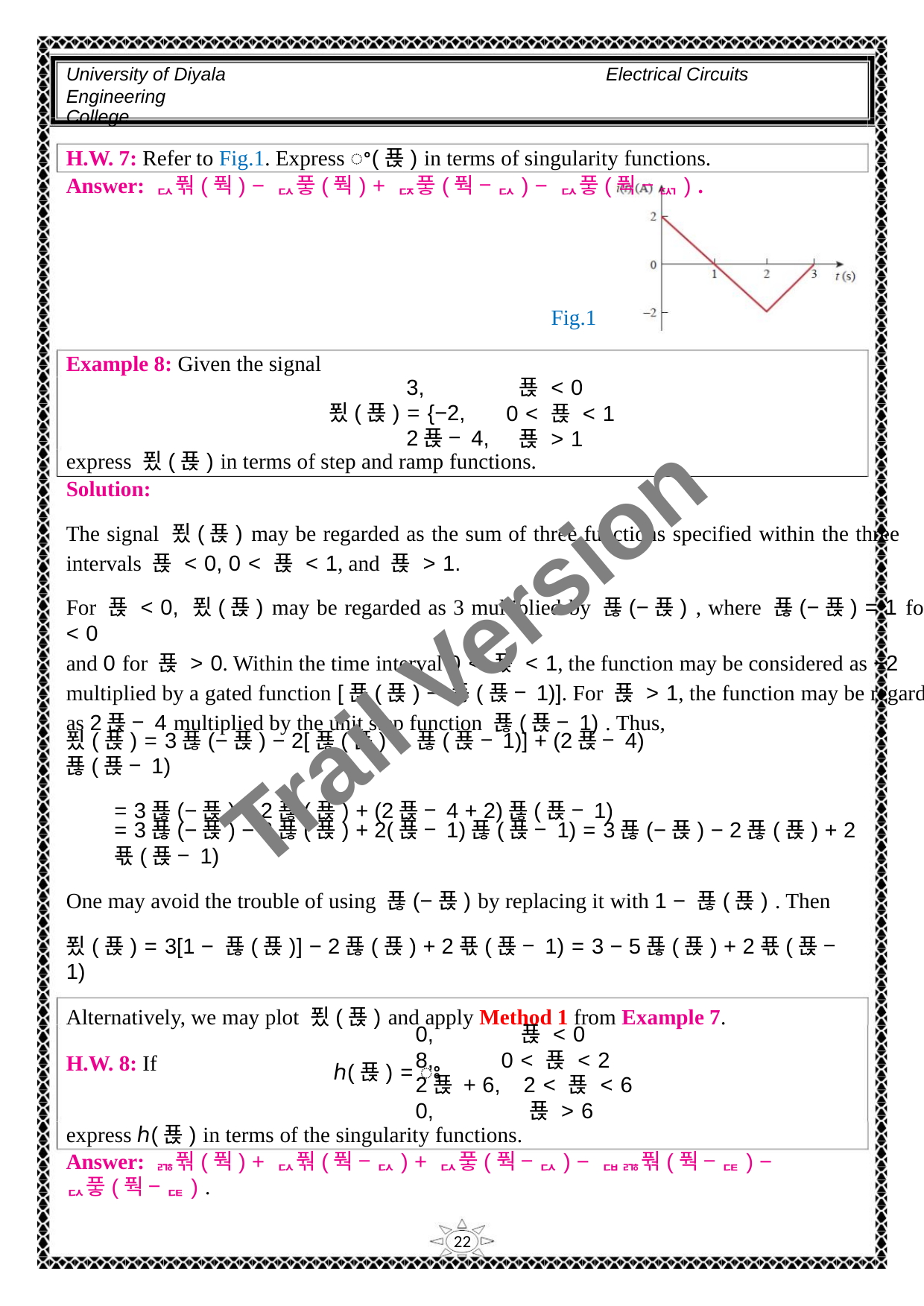

University of Diyala
Engineering College
Electrical Circuits
H.W. 7: Refer to Fig.1. Express ꢀ(푡) in terms of singularity functions.
Answer: ퟐ풖(풕) − ퟐ풓(풕) + ퟒ풓(풕 − ퟐ) − ퟐ풓(풕 − ퟑ) .
Fig.1
Example 8: Given the signal
3,
푡 < 0
0 < 푡 < 1
푡 > 1
푔(푡) = {−2,
2푡 − 4,
express 푔(푡) in terms of step and ramp functions.
Solution:
The signal 푔(푡) may be regarded as the sum of three functions specified within the three
intervals 푡 < 0, 0 < 푡 < 1, and 푡 > 1.
Trail Version
Trail Version
Trail Version
Trail Version
Trail Version
Trail Version
Trail Version
Trail Version
Trail Version
Trail Version
Trail Version
Trail Version
Trail Version
For 푡 < 0, 푔(푡) may be regarded as 3 multiplied by 푢(−푡) , where 푢(−푡) = 1 for 푡 < 0
and 0 for 푡 > 0. Within the time interval 0 < 푡 < 1, the function may be considered as −2
multiplied by a gated function [푢(푡) − 푢(푡 − 1)]. For 푡 > 1, the function may be regarded
as 2푡 − 4 multiplied by the unit step function 푢(푡 − 1) . Thus,
푔(푡) = 3푢(−푡) − 2[푢(푡) − 푢(푡 − 1)] + (2푡 − 4)푢(푡 − 1)
= 3푢(−푡) − 2푢(푡) + (2푡 − 4 + 2)푢(푡 − 1)
= 3푢(−푡) − 2푢(푡) + 2(푡 − 1)푢(푡 − 1) = 3푢(−푡) − 2푢(푡) + 2푟(푡 − 1)
One may avoid the trouble of using 푢(−푡) by replacing it with 1 − 푢(푡) . Then
푔(푡) = 3[1 − 푢(푡)] − 2푢(푡) + 2푟(푡 − 1) = 3 − 5푢(푡) + 2푟(푡 − 1)
Alternatively, we may plot 푔(푡) and apply Method 1 from Example 7.
H.W. 8: If
0,
8,
푡 < 0
0 < 푡 < 2
ℎ(푡) = ꢁ
2푡 + 6, 2 < 푡 < 6
0, 푡 > 6
express ℎ(푡) in terms of the singularity functions.
Answer: ퟖ풖(풕) + ퟐ풖(풕 − ퟐ) + ퟐ풓(풕 − ퟐ) − ퟏퟖ풖(풕 − ퟔ) − ퟐ풓(풕 − ퟔ) .
22